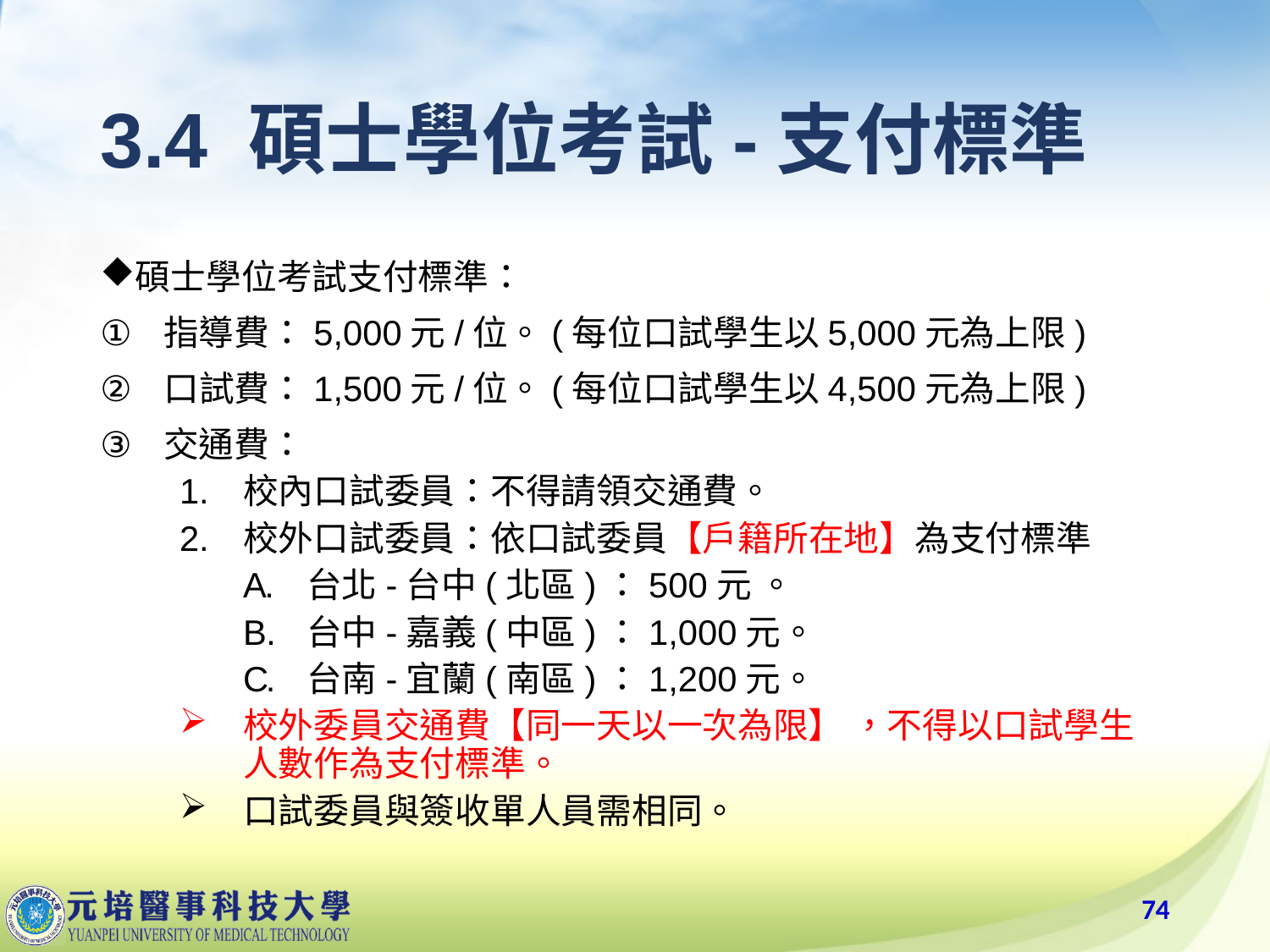

# 3.4 碩士學位考試-支付標準
碩士學位考試支付標準：
指導費：5,000元/位。(每位口試學生以5,000元為上限)
口試費：1,500元/位。(每位口試學生以4,500元為上限)
交通費：
校內口試委員：不得請領交通費。
校外口試委員：依口試委員【戶籍所在地】為支付標準
台北-台中(北區)：500元 。
台中-嘉義(中區)：1,000元。
台南-宜蘭(南區)：1,200元。
校外委員交通費【同一天以一次為限】 ，不得以口試學生人數作為支付標準。
口試委員與簽收單人員需相同。

74